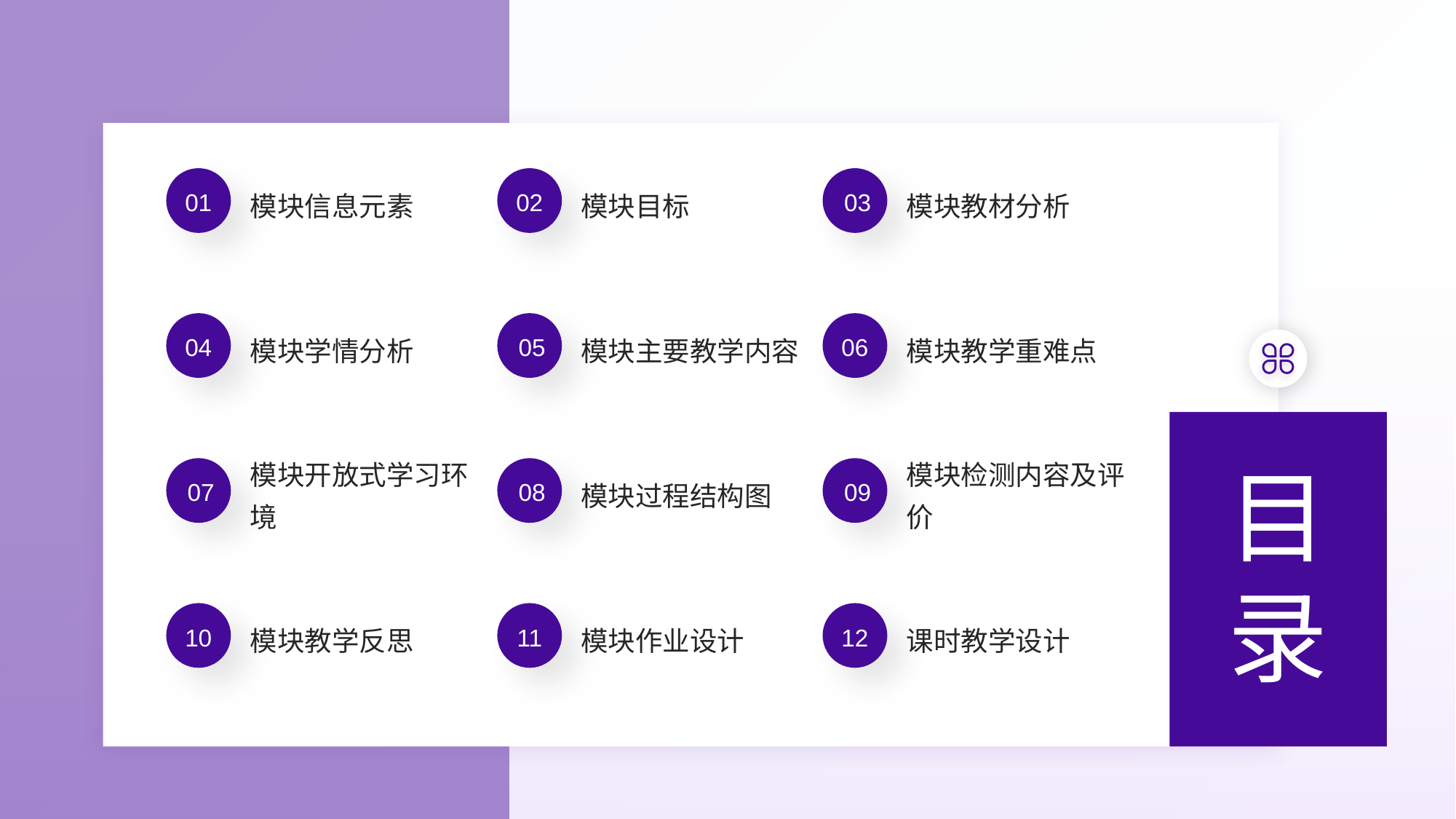

模块信息元素
模块目标
模块教材分析

02
03
01
模块学情分析
模块主要教学内容
模块教学重难点

06
04
05

模块开放式学习环境
模块过程结构图
模块检测内容及评价
目录

07
08
09
模块教学反思
模块作业设计
课时教学设计

10
11
12